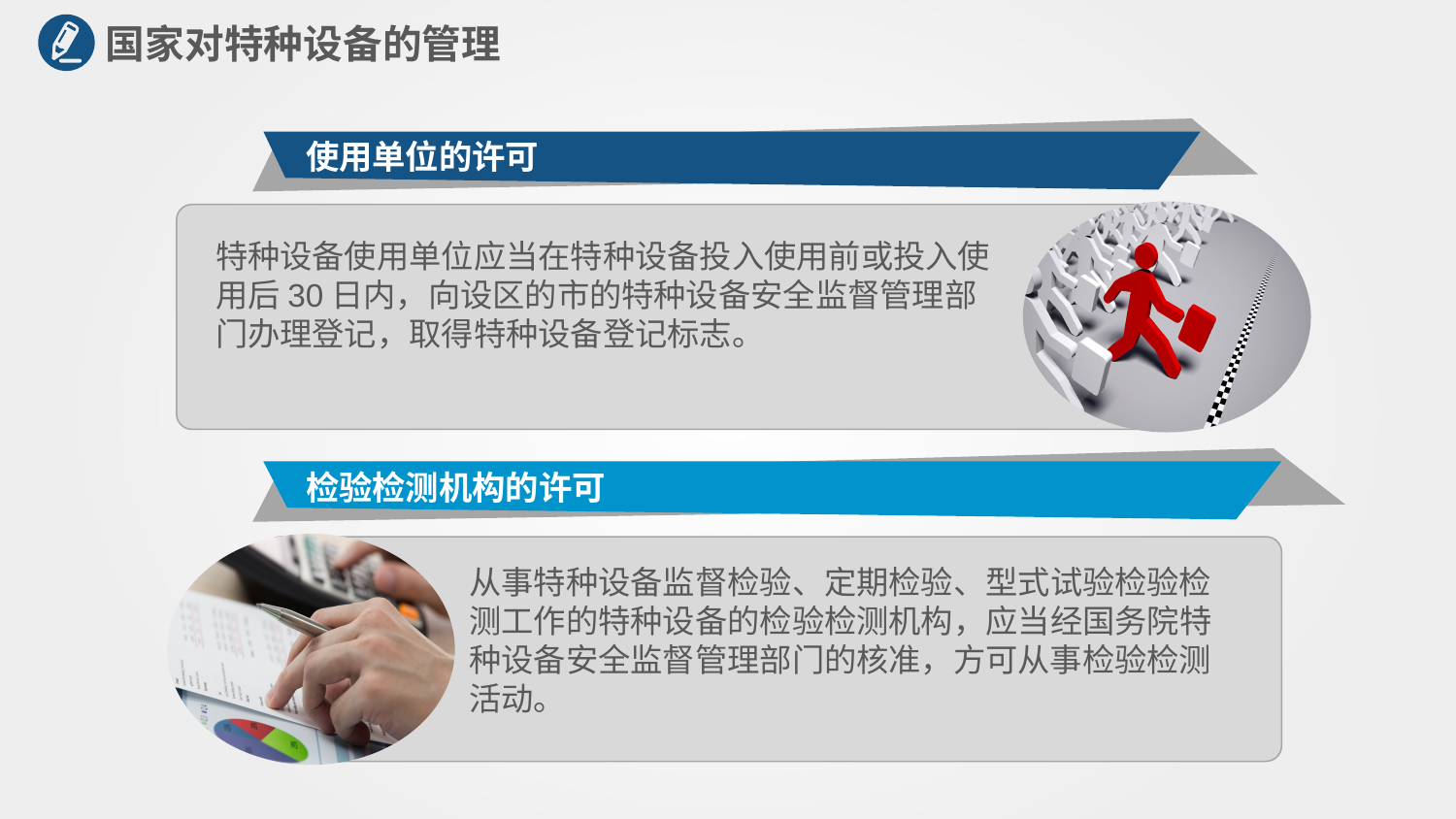

国家对特种设备的管理

使用单位的许可

特种设备使用单位应当在特种设备投入使用前或投入使用后30日内，向设区的市的特种设备安全监督管理部门办理登记，取得特种设备登记标志。

检验检测机构的许可

从事特种设备监督检验、定期检验、型式试验检验检测工作的特种设备的检验检测机构，应当经国务院特种设备安全监督管理部门的核准，方可从事检验检测活动。